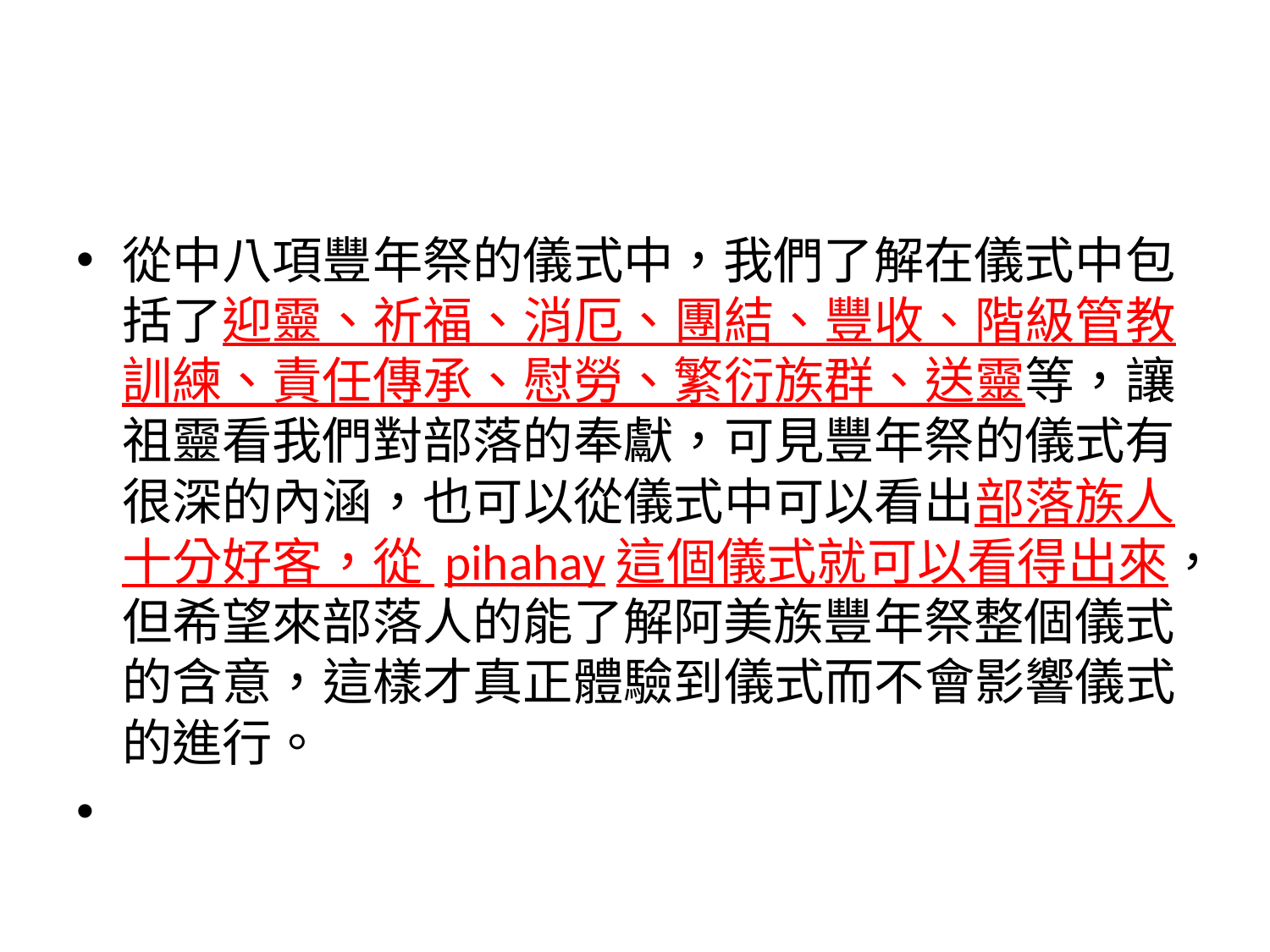

#
從中八項豐年祭的儀式中，我們了解在儀式中包括了迎靈、祈福、消厄、團結、豐收、階級管教訓練、責任傳承、慰勞、繁衍族群、送靈等，讓祖靈看我們對部落的奉獻，可見豐年祭的儀式有很深的內涵，也可以從儀式中可以看出部落族人十分好客，從 pihahay這個儀式就可以看得出來，但希望來部落人的能了解阿美族豐年祭整個儀式的含意，這樣才真正體驗到儀式而不會影響儀式的進行。